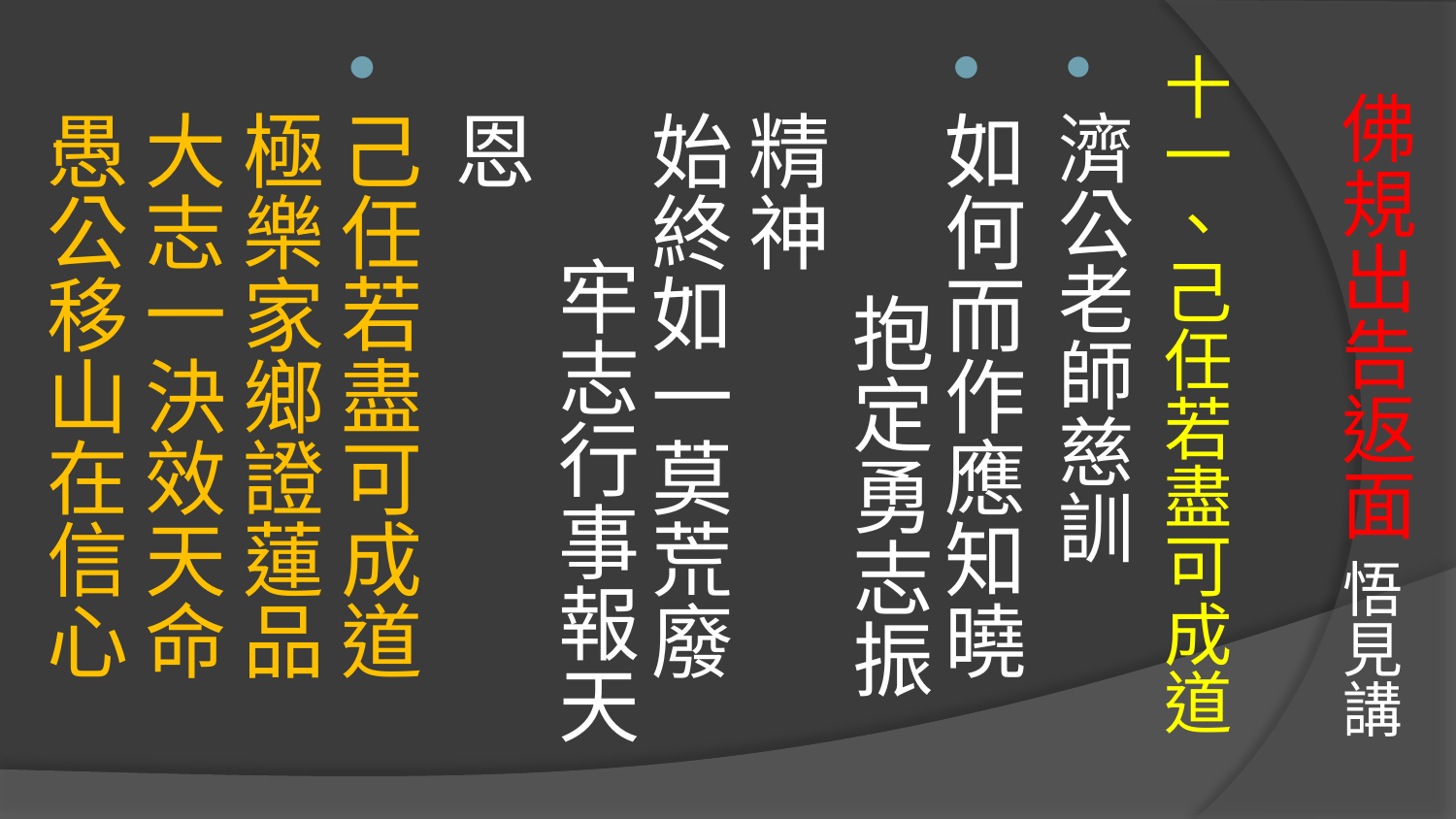

十一、己任若盡可成道
濟公老師慈訓
如何而作應知曉　           抱定勇志振精神
始終如一莫荒廢　         牢志行事報天恩
己任若盡可成道　 極樂家鄉證蓮品
大志一決效天命　 愚公移山在信心
# 佛規出告返面 悟見講